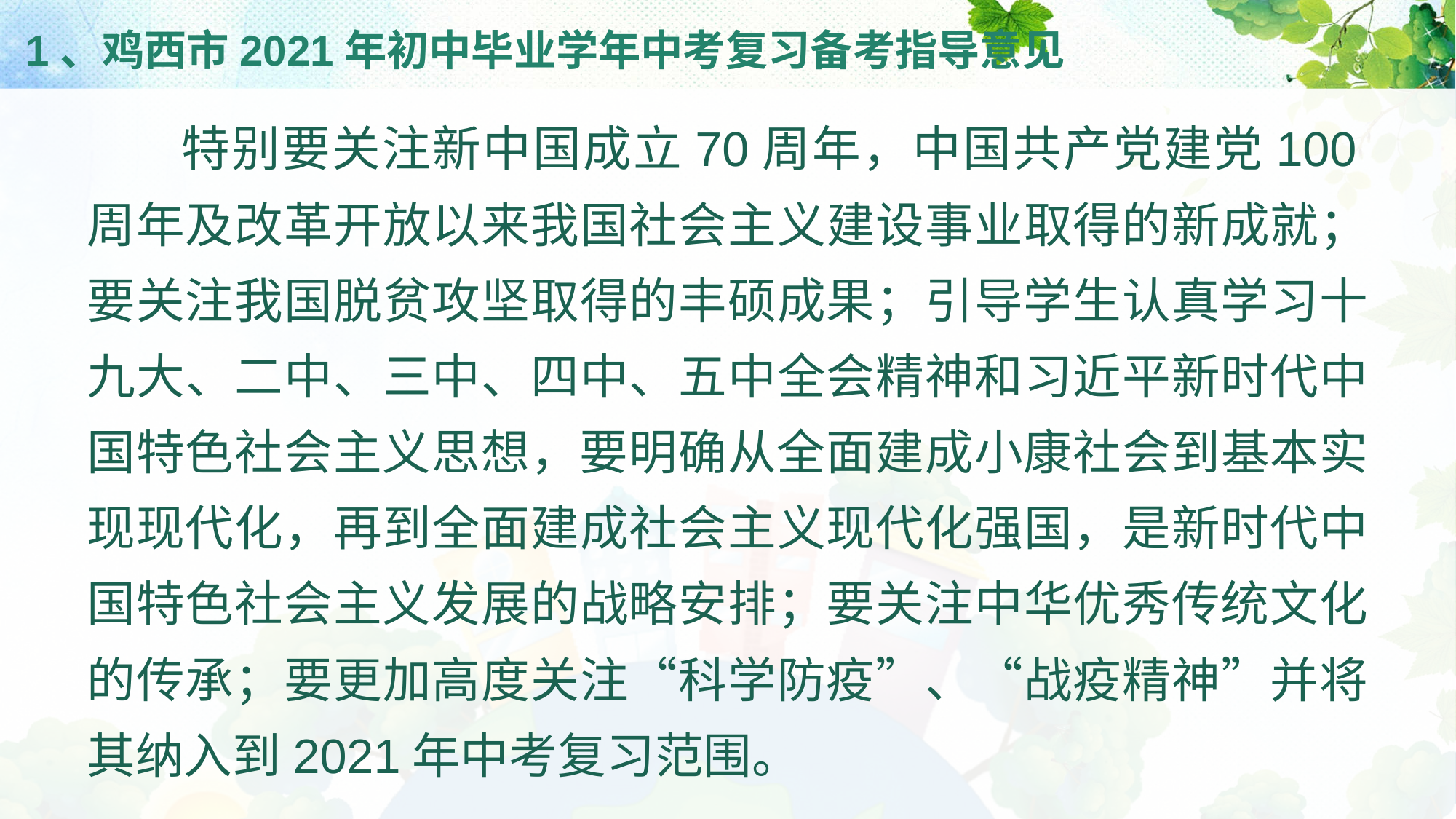

# 1、鸡西市2021年初中毕业学年中考复习备考指导意见
特别要关注新中国成立70周年，中国共产党建党100周年及改革开放以来我国社会主义建设事业取得的新成就；要关注我国脱贫攻坚取得的丰硕成果；引导学生认真学习十九大、二中、三中、四中、五中全会精神和习近平新时代中国特色社会主义思想，要明确从全面建成小康社会到基本实现现代化，再到全面建成社会主义现代化强国，是新时代中国特色社会主义发展的战略安排；要关注中华优秀传统文化的传承；要更加高度关注“科学防疫”、“战疫精神”并将其纳入到2021年中考复习范围。